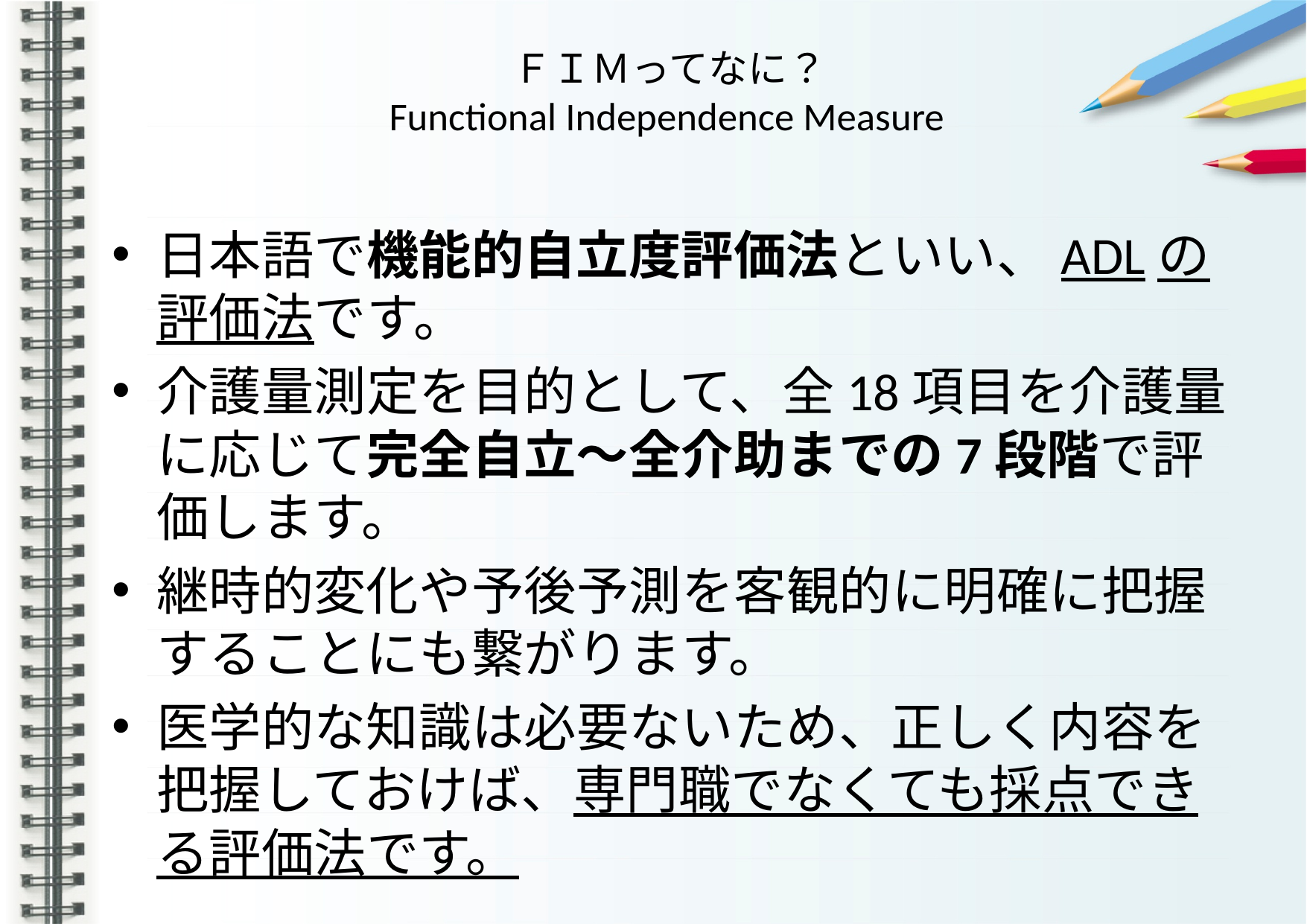

# ＦＩＭってなに？ Functional Independence Measure
日本語で機能的自立度評価法といい、ADLの評価法です。
介護量測定を目的として、全18項目を介護量に応じて完全自立～全介助までの7段階で評価します。
継時的変化や予後予測を客観的に明確に把握することにも繋がります。
医学的な知識は必要ないため、正しく内容を把握しておけば、専門職でなくても採点できる評価法です。